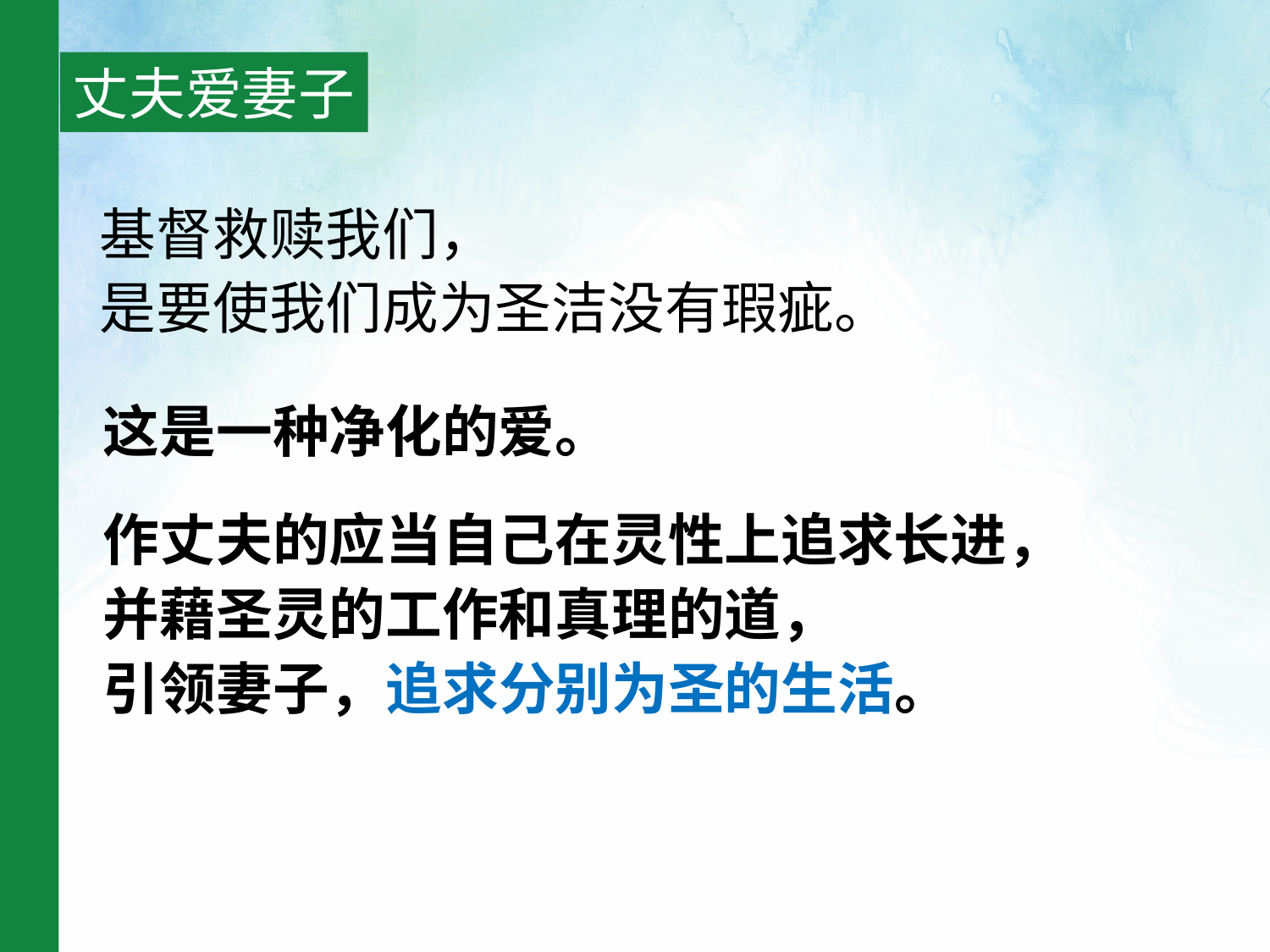

丈夫爱妻子

基督救赎我们，
是要使我们成为圣洁没有瑕疵。
这是一种净化的爱。

作丈夫的应当自己在灵性上追求长进，
并藉圣灵的工作和真理的道，
引领妻子，追求分别为圣的生活。